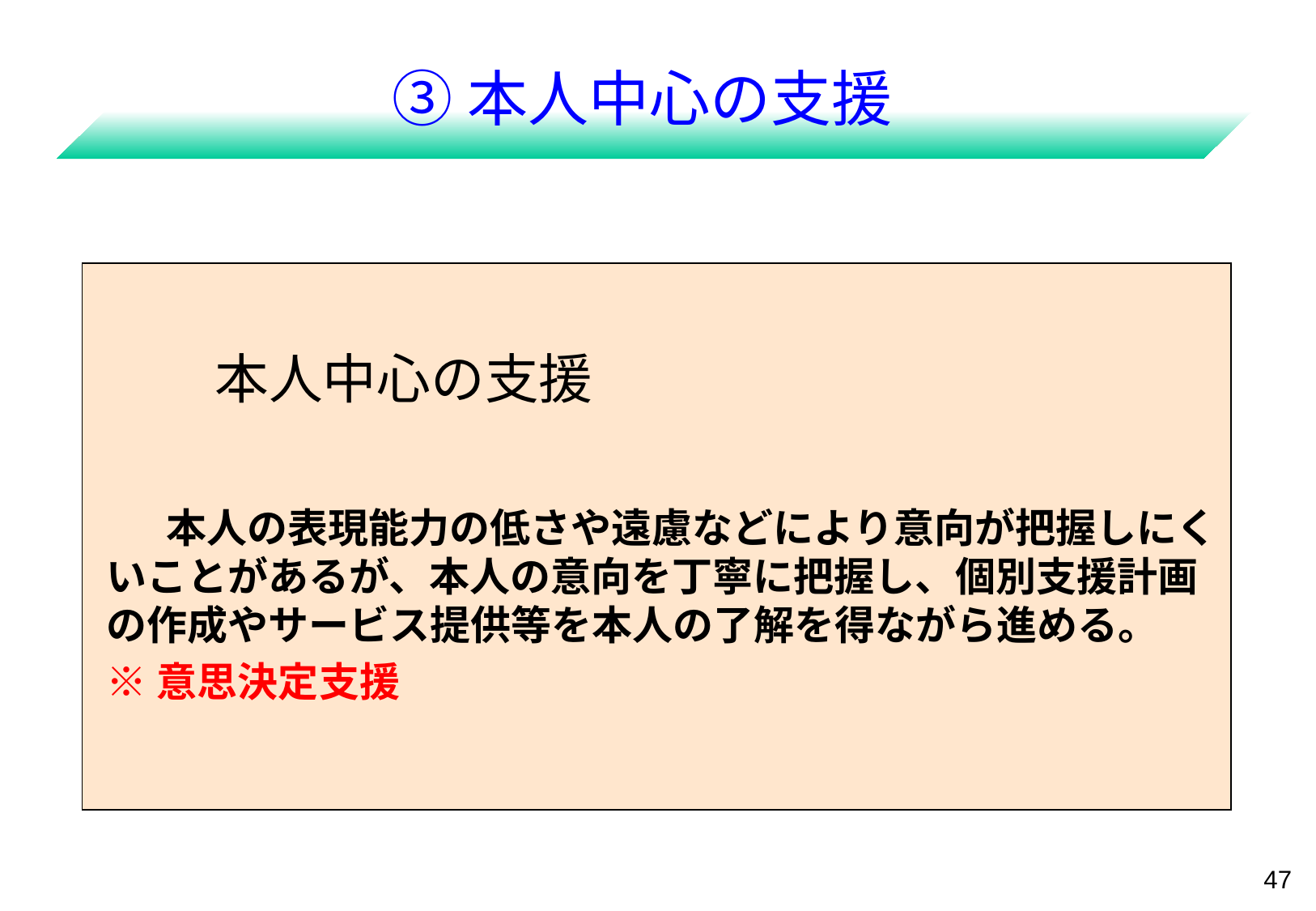

③本人中心の支援

　　本人中心の支援

 　本人の表現能力の低さや遠慮などにより意向が把握しにくいことがあるが、本人の意向を丁寧に把握し、個別支援計画の作成やサービス提供等を本人の了解を得ながら進める。
※意思決定支援

47